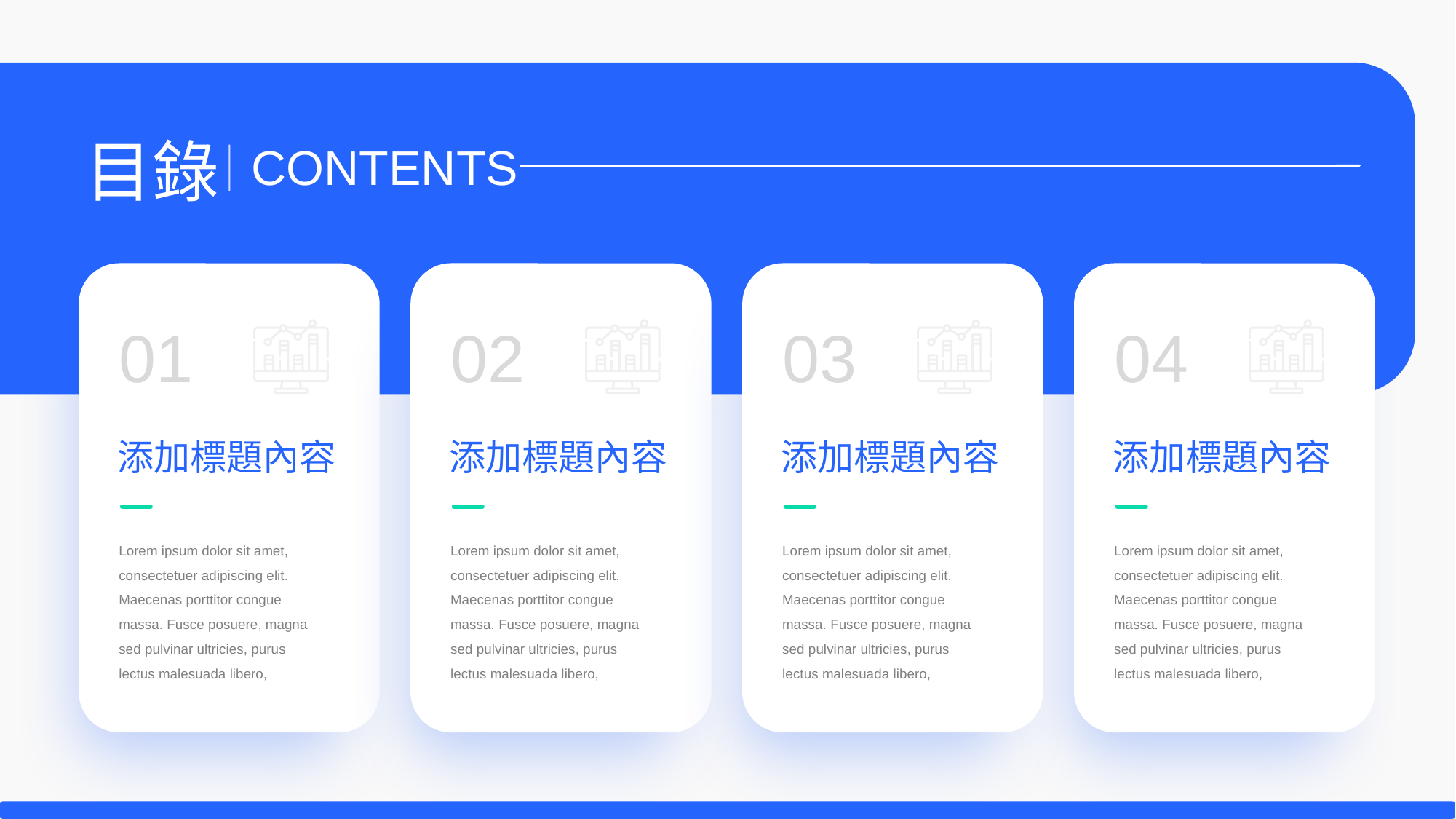

目錄
CONTENTS

01
02
03
04

添加標題內容
添加標題內容
添加標題內容
添加標題內容
Lorem ipsum dolor sit amet, consectetuer adipiscing elit. Maecenas porttitor congue massa. Fusce posuere, magna sed pulvinar ultricies, purus lectus malesuada libero,
Lorem ipsum dolor sit amet, consectetuer adipiscing elit. Maecenas porttitor congue massa. Fusce posuere, magna sed pulvinar ultricies, purus lectus malesuada libero,
Lorem ipsum dolor sit amet, consectetuer adipiscing elit. Maecenas porttitor congue massa. Fusce posuere, magna sed pulvinar ultricies, purus lectus malesuada libero,
Lorem ipsum dolor sit amet, consectetuer adipiscing elit. Maecenas porttitor congue massa. Fusce posuere, magna sed pulvinar ultricies, purus lectus malesuada libero,